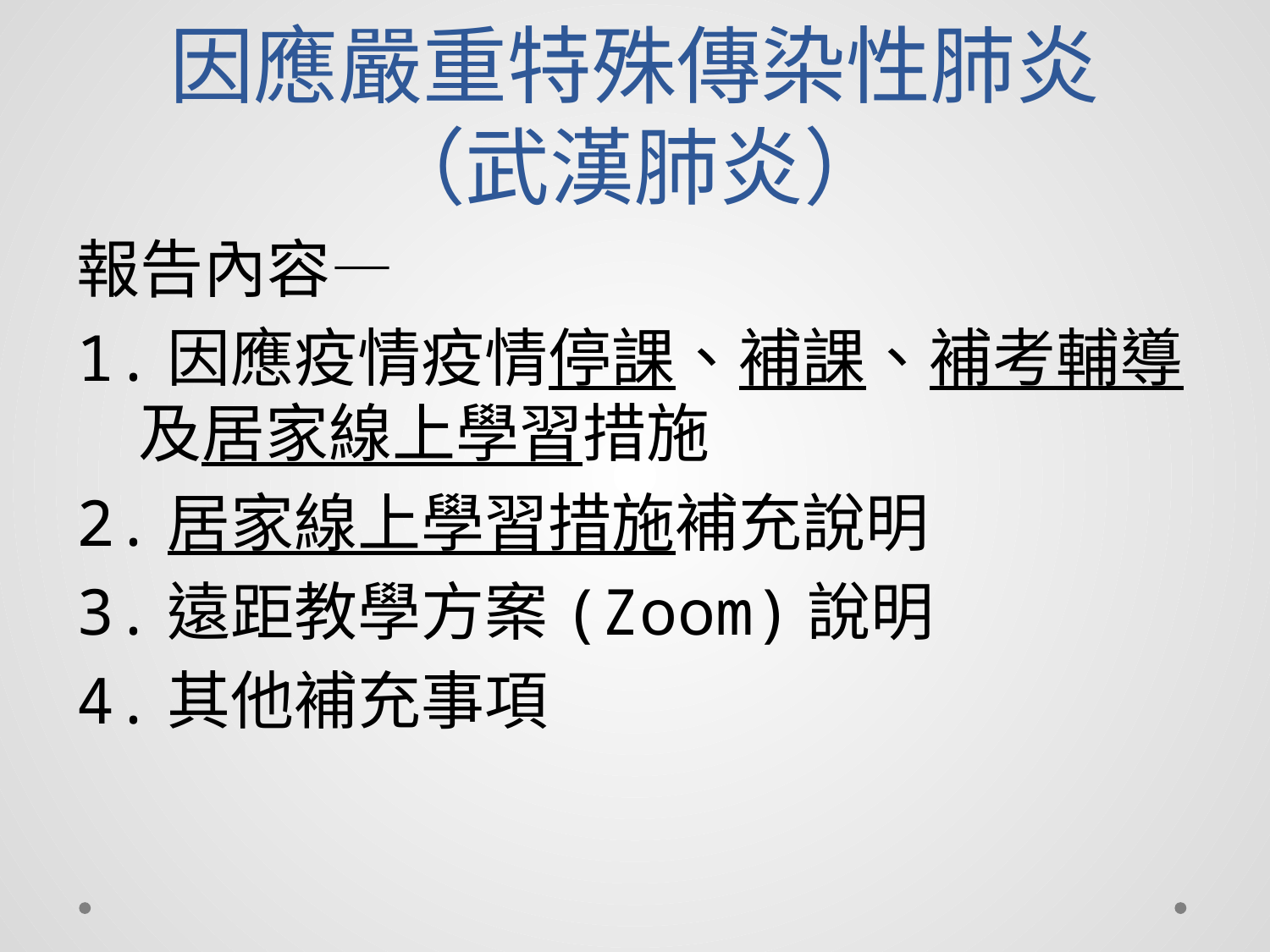

# 因應嚴重特殊傳染性肺炎 （武漢肺炎）
報告內容—
1.因應疫情疫情停課、補課、補考輔導及居家線上學習措施
2.居家線上學習措施補充說明
3.遠距教學方案(Zoom)說明
4.其他補充事項